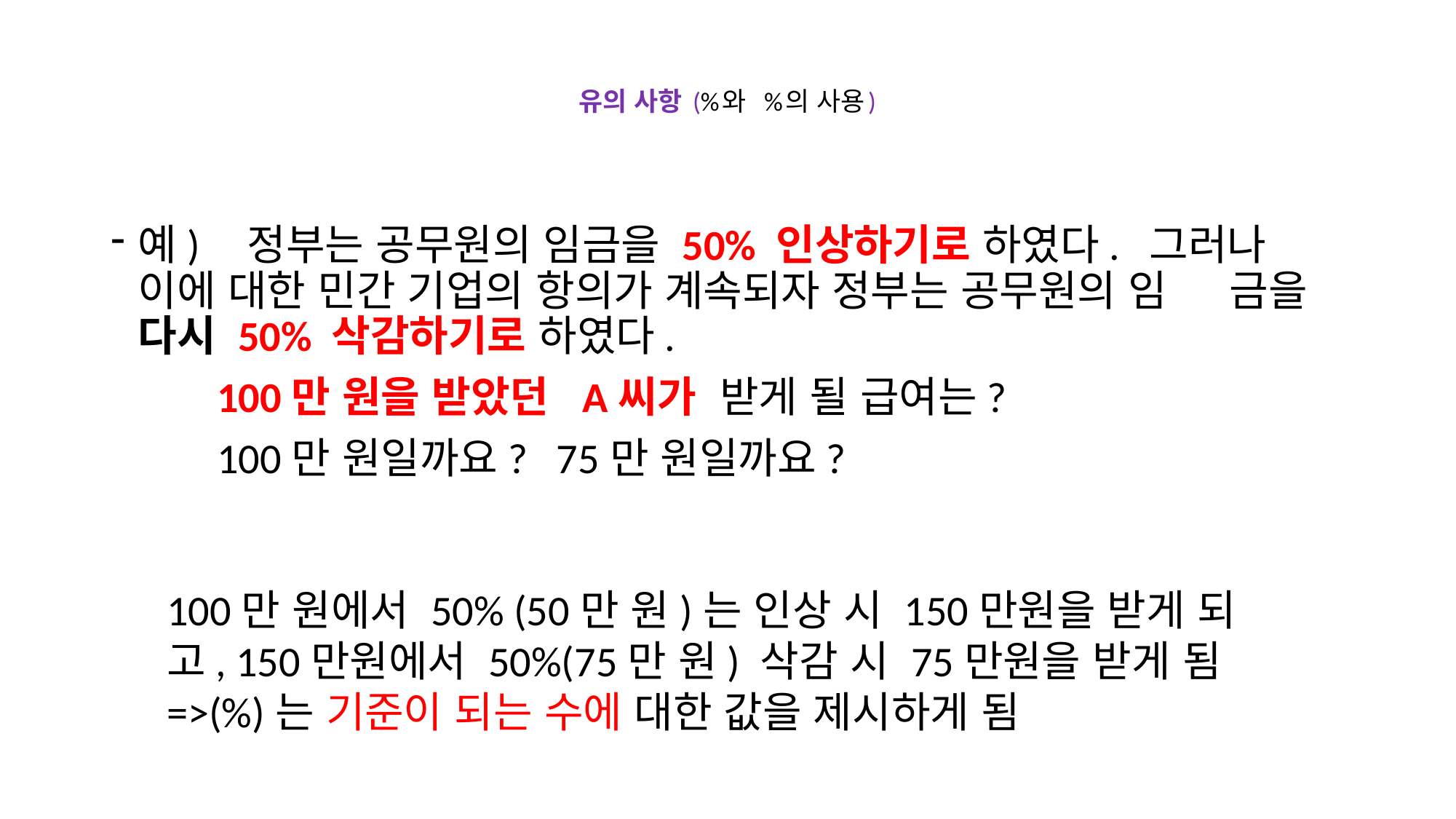

# 유의 사항 (%와  %의 사용)
예)	정부는 공무원의 임금을 50% 인상하기로 하였다.  그러나  	이에 대한 민간 기업의 항의가 계속되자 정부는 공무원의 임	금을 	다시 50% 삭감하기로 하였다.
           100만 원을 받았던  A씨가  받게 될 급여는?
           100만 원일까요?   75만 원일까요?
100만 원에서 50% (50만 원)는 인상 시 150만원을 받게 되고, 150만원에서 50%(75만 원) 삭감 시 75만원을 받게 됨
=>(%)는 기준이 되는 수에 대한 값을 제시하게 됨
|  |
| --- |